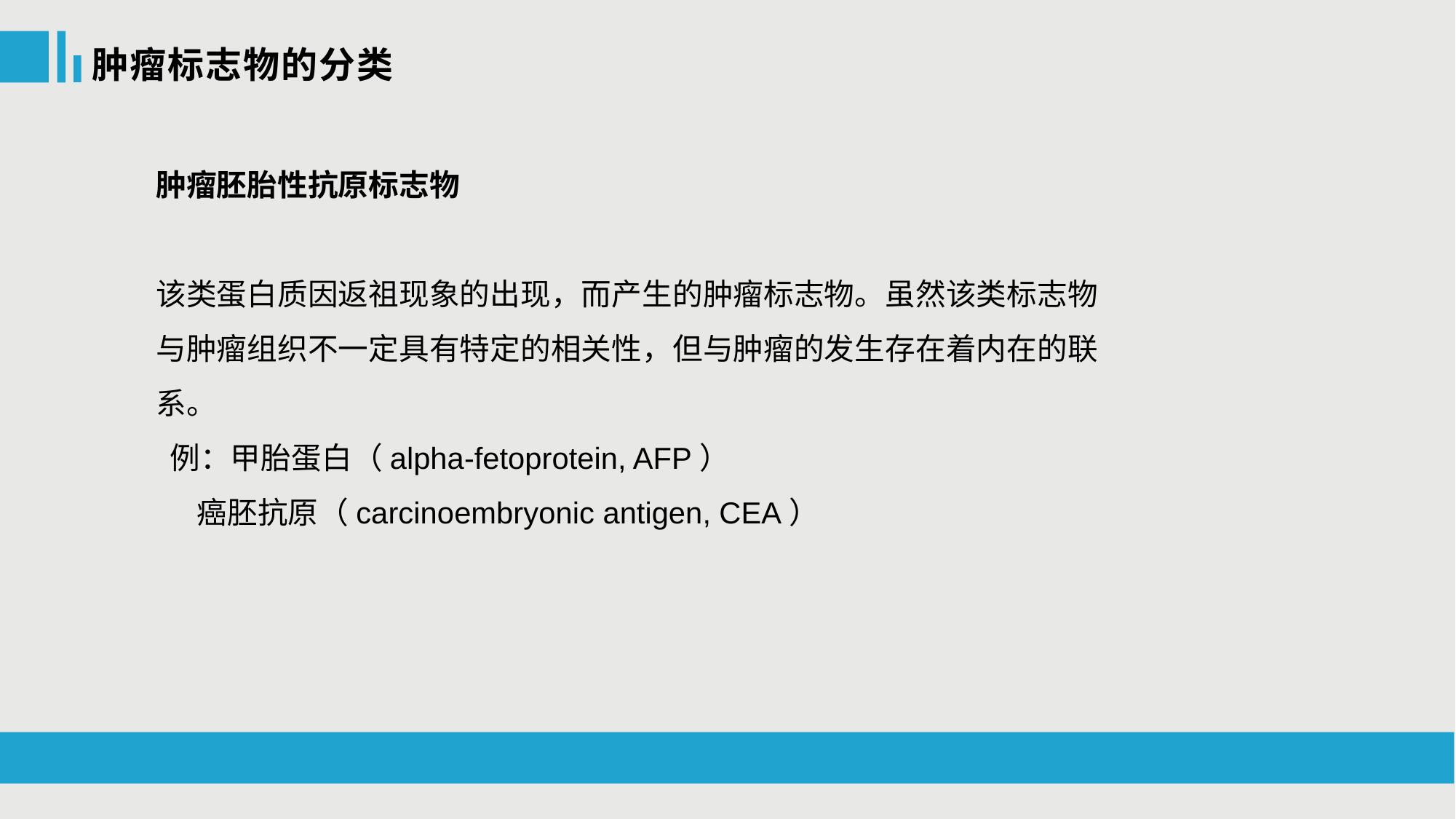

肿瘤标志物的分类

肿瘤胚胎性抗原标志物

该类蛋白质因返祖现象的出现，而产生的肿瘤标志物。虽然该类标志物与肿瘤组织不一定具有特定的相关性，但与肿瘤的发生存在着内在的联系。
 例：甲胎蛋白（alpha-fetoprotein, AFP）
     癌胚抗原（carcinoembryonic antigen, CEA）